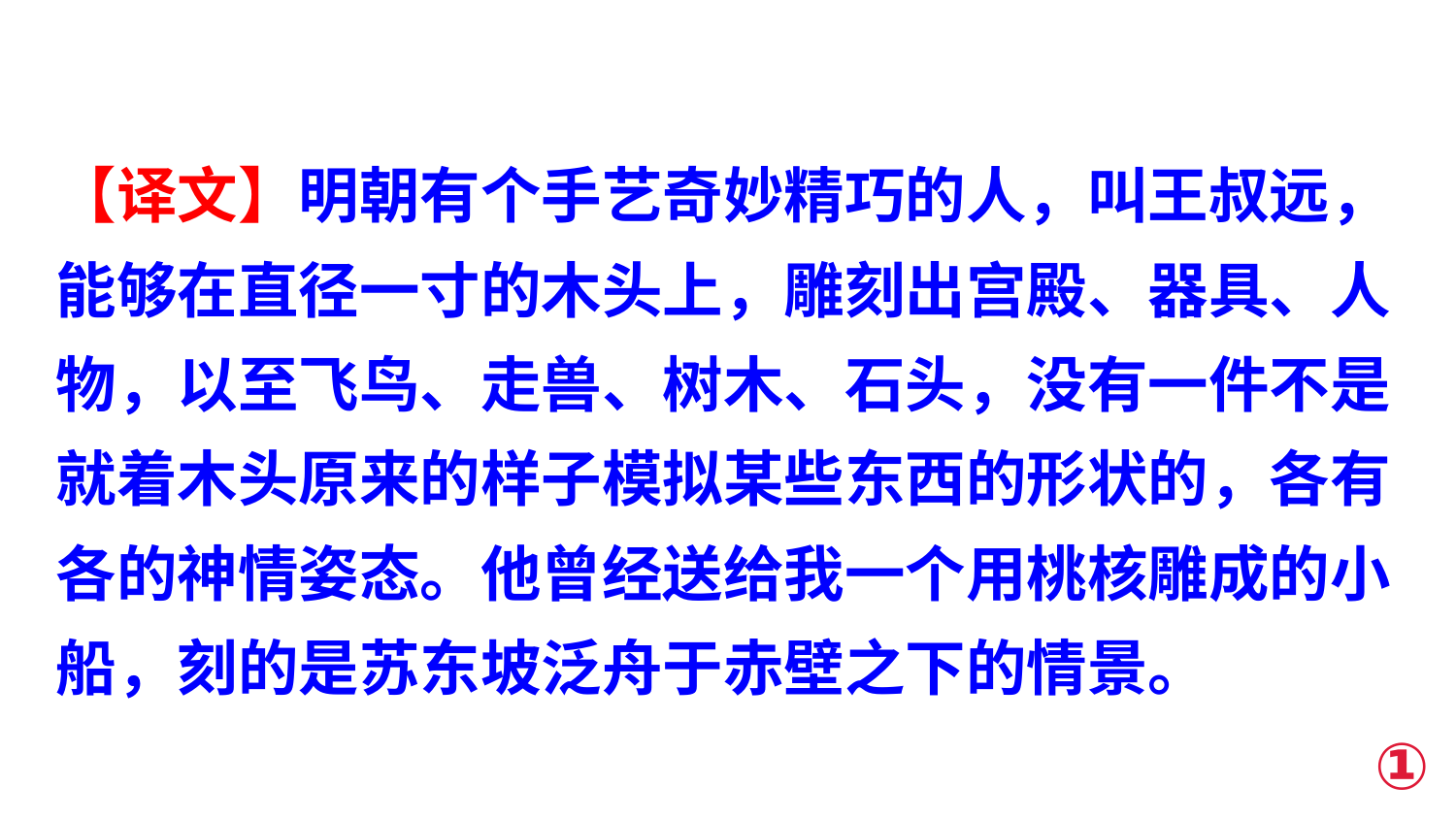

【译文】明朝有个手艺奇妙精巧的人，叫王叔远，能够在直径一寸的木头上，雕刻出宫殿、器具、人物，以至飞鸟、走兽、树木、石头，没有一件不是就着木头原来的样子模拟某些东西的形状的，各有各的神情姿态。他曾经送给我一个用桃核雕成的小船，刻的是苏东坡泛舟于赤壁之下的情景。
①